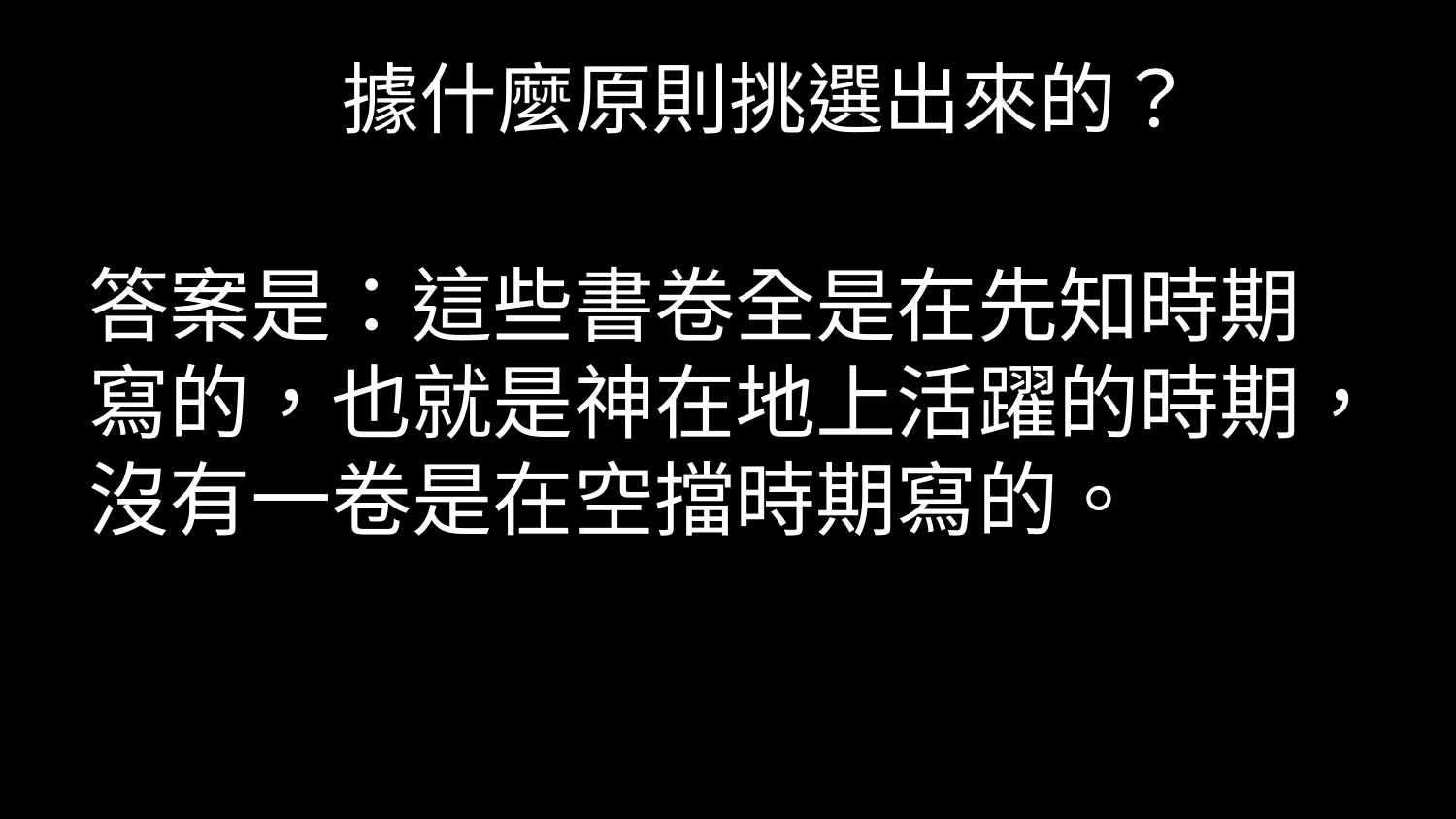

# 根據什麼原則挑選出來的？

答案是：這些書卷全是在先知時期寫的，也就是神在地上活躍的時期，沒有一卷是在空擋時期寫的。